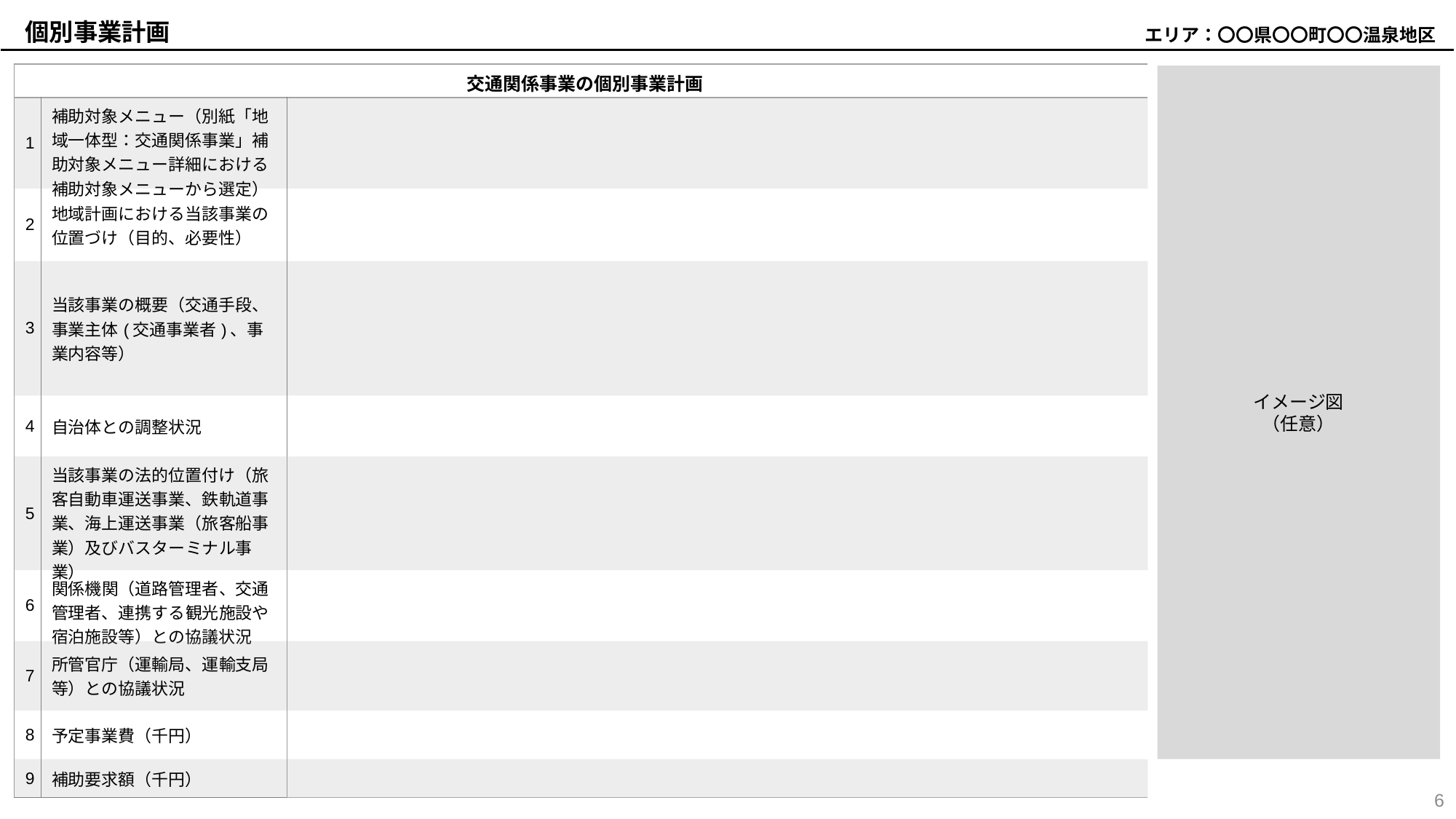

エリア：〇〇県〇〇町〇〇温泉地区
個別事業計画
|  | 交通関係事業の個別事業計画 |  |
| --- | --- | --- |
| 1 | 補助対象メニュー（別紙「地域一体型：交通関係事業」補助対象メニュー詳細における補助対象メニューから選定） |  |
| 2 | 地域計画における当該事業の位置づけ（目的、必要性） |  |
| 3 | 当該事業の概要（交通手段、事業主体(交通事業者)、事業内容等） |  |
| 4 | 自治体との調整状況 |  |
| 5 | 当該事業の法的位置付け（旅客自動車運送事業、鉄軌道事業、海上運送事業（旅客船事業）及びバスターミナル事業） |  |
| 6 | 関係機関（道路管理者、交通管理者、連携する観光施設や宿泊施設等）との協議状況 |  |
| 7 | 所管官庁（運輸局、運輸支局等）との協議状況 |  |
| 8 | 予定事業費（千円） |  |
| 9 | 補助要求額（千円） |  |
イメージ図
（任意）
6